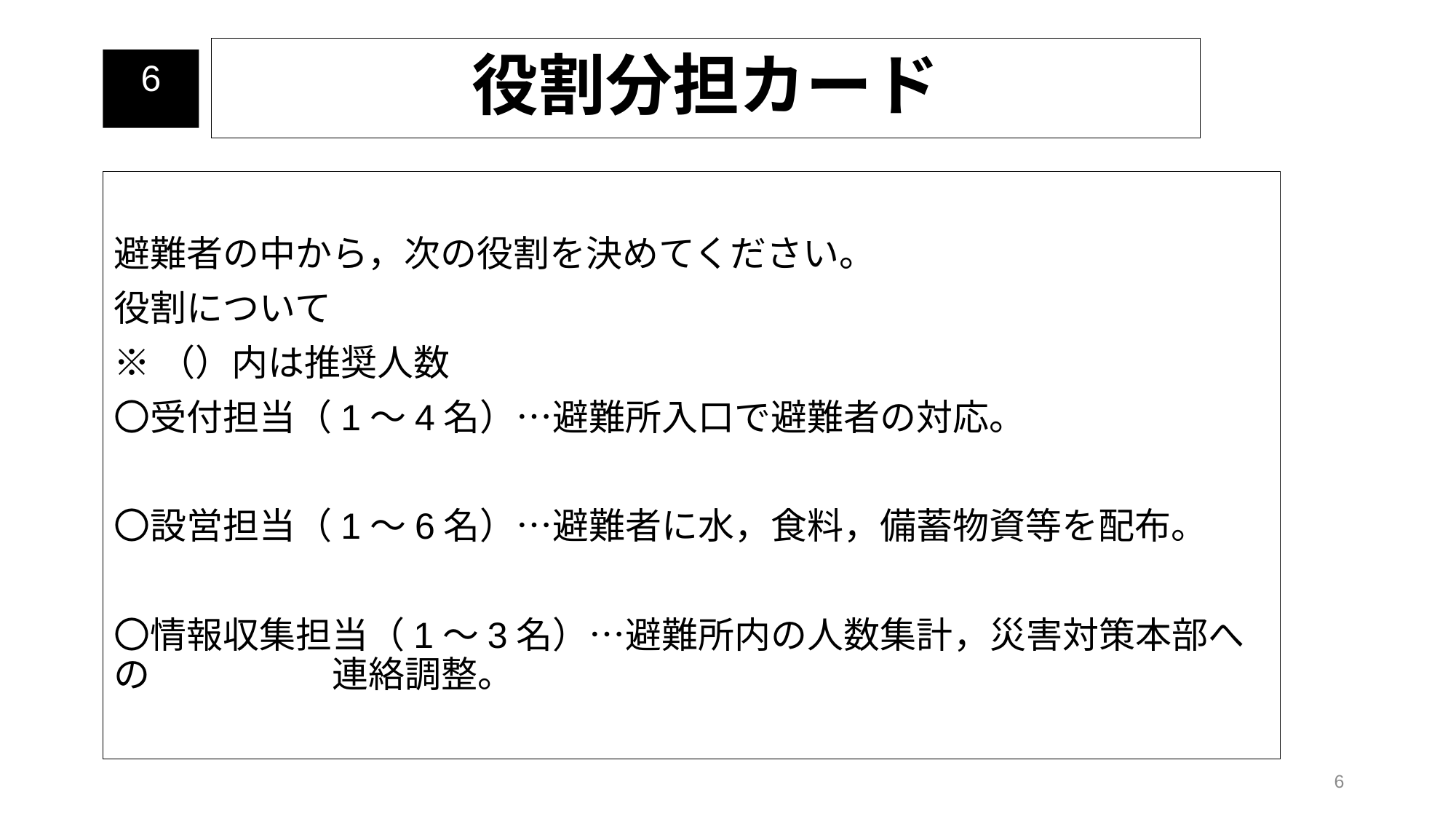

役割分担カード
6
避難者の中から，次の役割を決めてください。
役割について
※（）内は推奨人数
〇受付担当（1～4名）…避難所入口で避難者の対応。

〇設営担当（1～6名）…避難者に水，食料，備蓄物資等を配布。

〇情報収集担当（1～3名）…避難所内の人数集計，災害対策本部への　　　　　連絡調整。
6